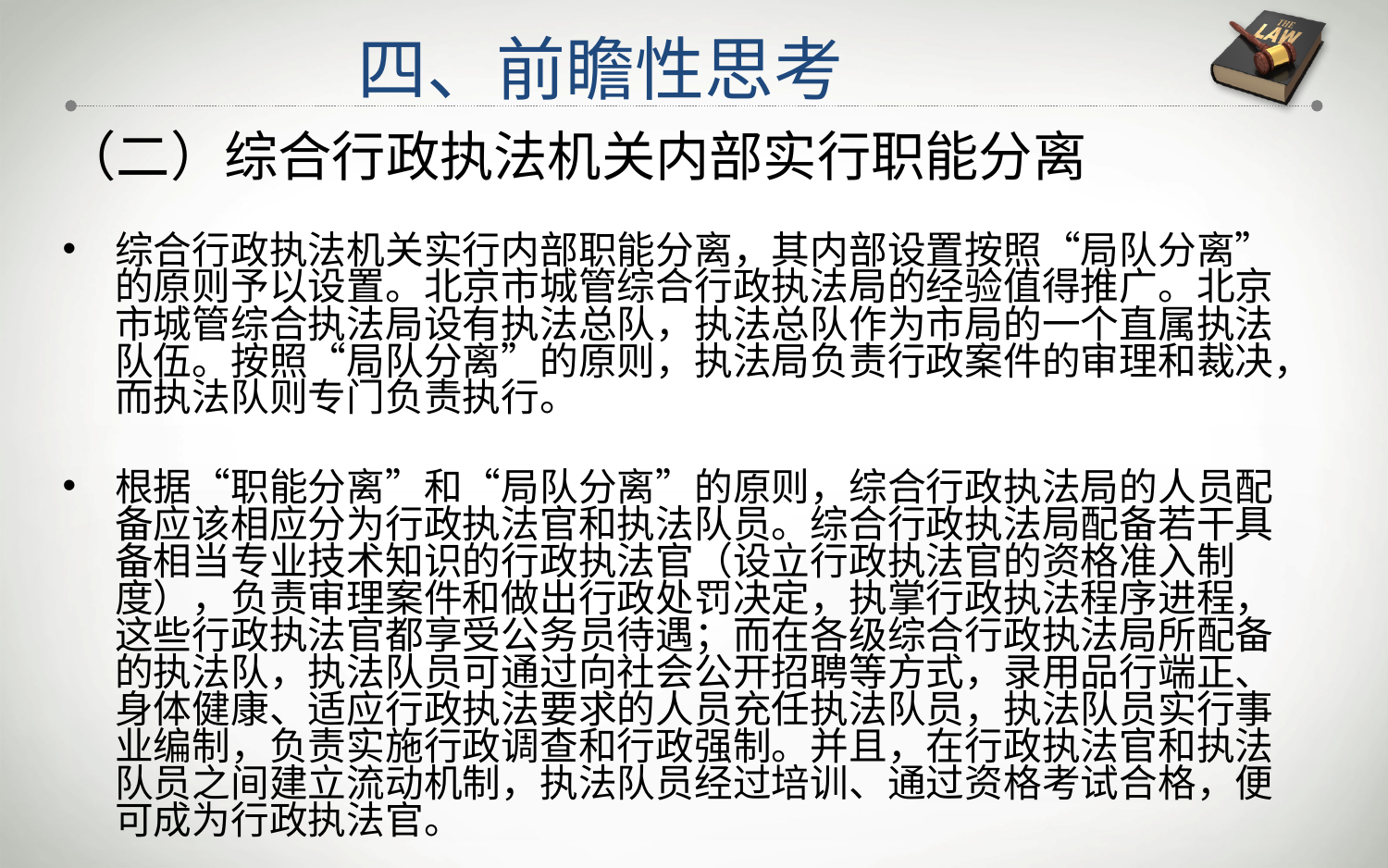

四、前瞻性思考
（二）综合行政执法机关内部实行职能分离

综合行政执法机关实行内部职能分离，其内部设置按照“局队分离”的原则予以设置。北京市城管综合行政执法局的经验值得推广。北京市城管综合执法局设有执法总队，执法总队作为市局的一个直属执法队伍。按照“局队分离”的原则，执法局负责行政案件的审理和裁决，而执法队则专门负责执行。

根据“职能分离”和“局队分离”的原则，综合行政执法局的人员配备应该相应分为行政执法官和执法队员。综合行政执法局配备若干具备相当专业技术知识的行政执法官（设立行政执法官的资格准入制度），负责审理案件和做出行政处罚决定，执掌行政执法程序进程，这些行政执法官都享受公务员待遇；而在各级综合行政执法局所配备的执法队，执法队员可通过向社会公开招聘等方式，录用品行端正、身体健康、适应行政执法要求的人员充任执法队员，执法队员实行事业编制，负责实施行政调查和行政强制。并且，在行政执法官和执法队员之间建立流动机制，执法队员经过培训、通过资格考试合格，便可成为行政执法官。